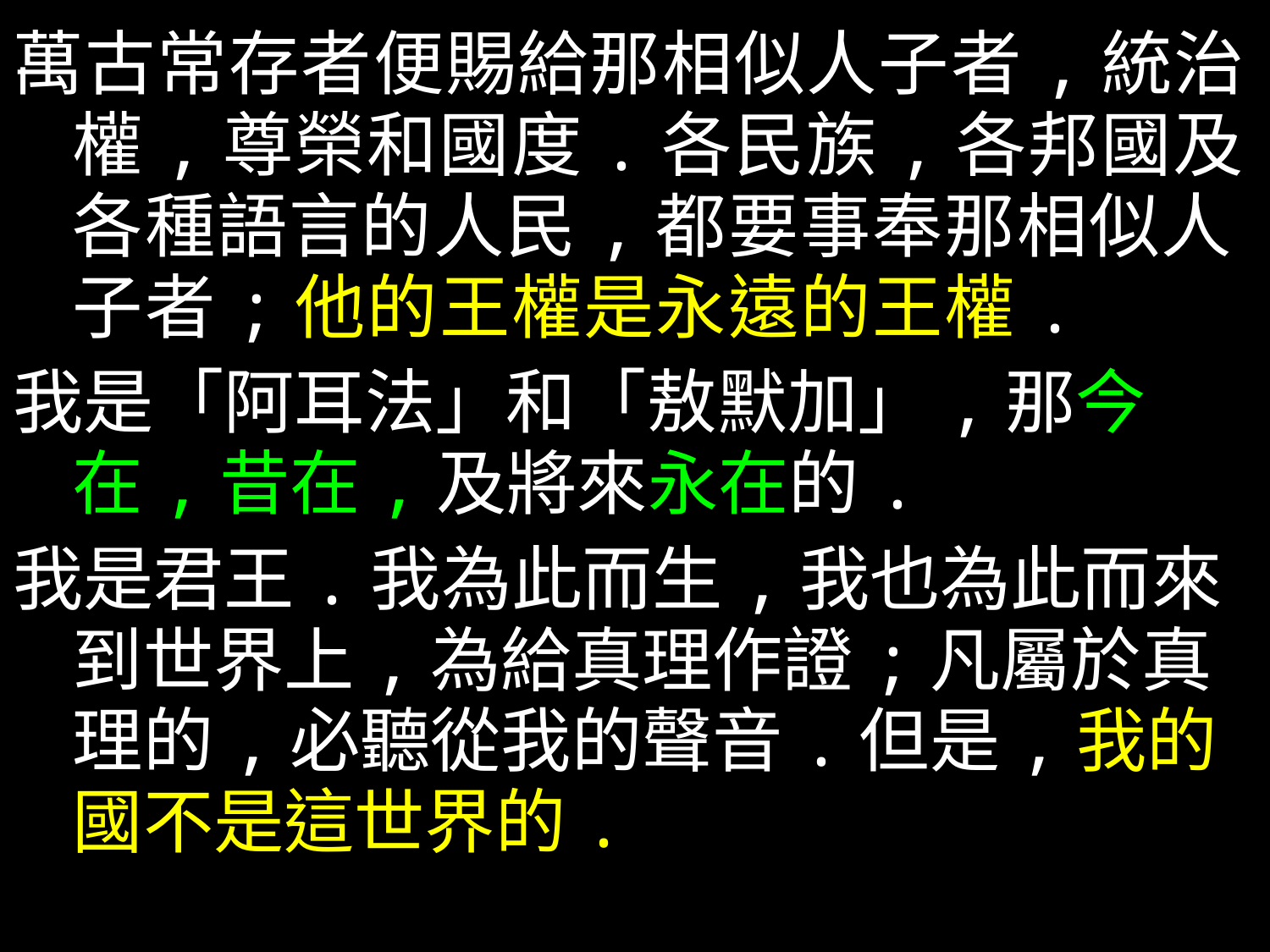

萬古常存者便賜給那相似人子者,統治權,尊榮和國度.各民族,各邦國及各種語言的人民,都要事奉那相似人子者;他的王權是永遠的王權.
我是「阿耳法」和「敖默加」,那今在,昔在,及將來永在的.
我是君王.我為此而生,我也為此而來到世界上,為給真理作證;凡屬於真理的,必聽從我的聲音.但是,我的國不是這世界的.